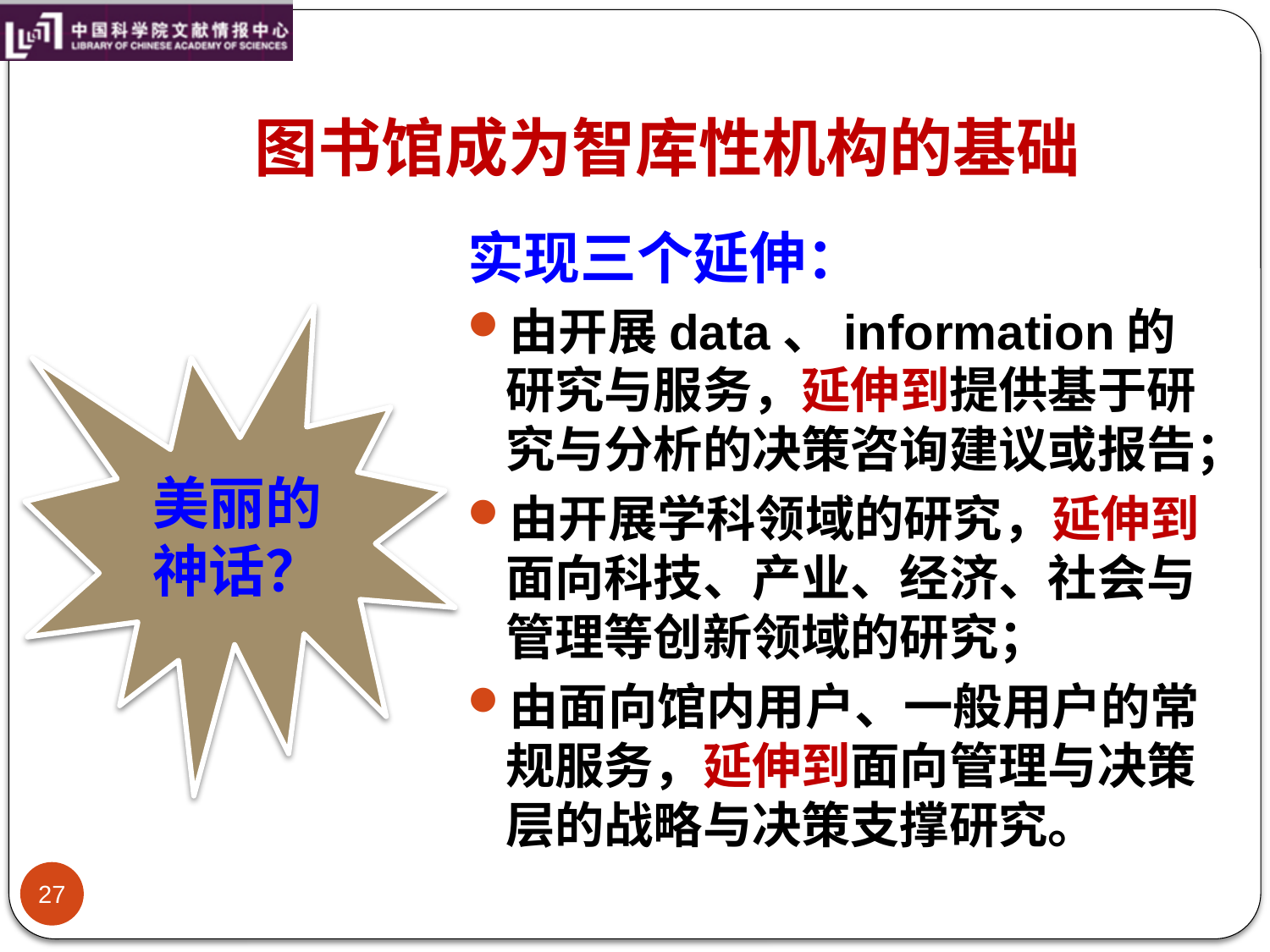

# 图书馆成为智库性机构的基础
实现三个延伸：
由开展data、information的研究与服务，延伸到提供基于研究与分析的决策咨询建议或报告；
由开展学科领域的研究，延伸到面向科技、产业、经济、社会与管理等创新领域的研究；
由面向馆内用户、一般用户的常规服务，延伸到面向管理与决策层的战略与决策支撑研究。
美丽的神话？

27